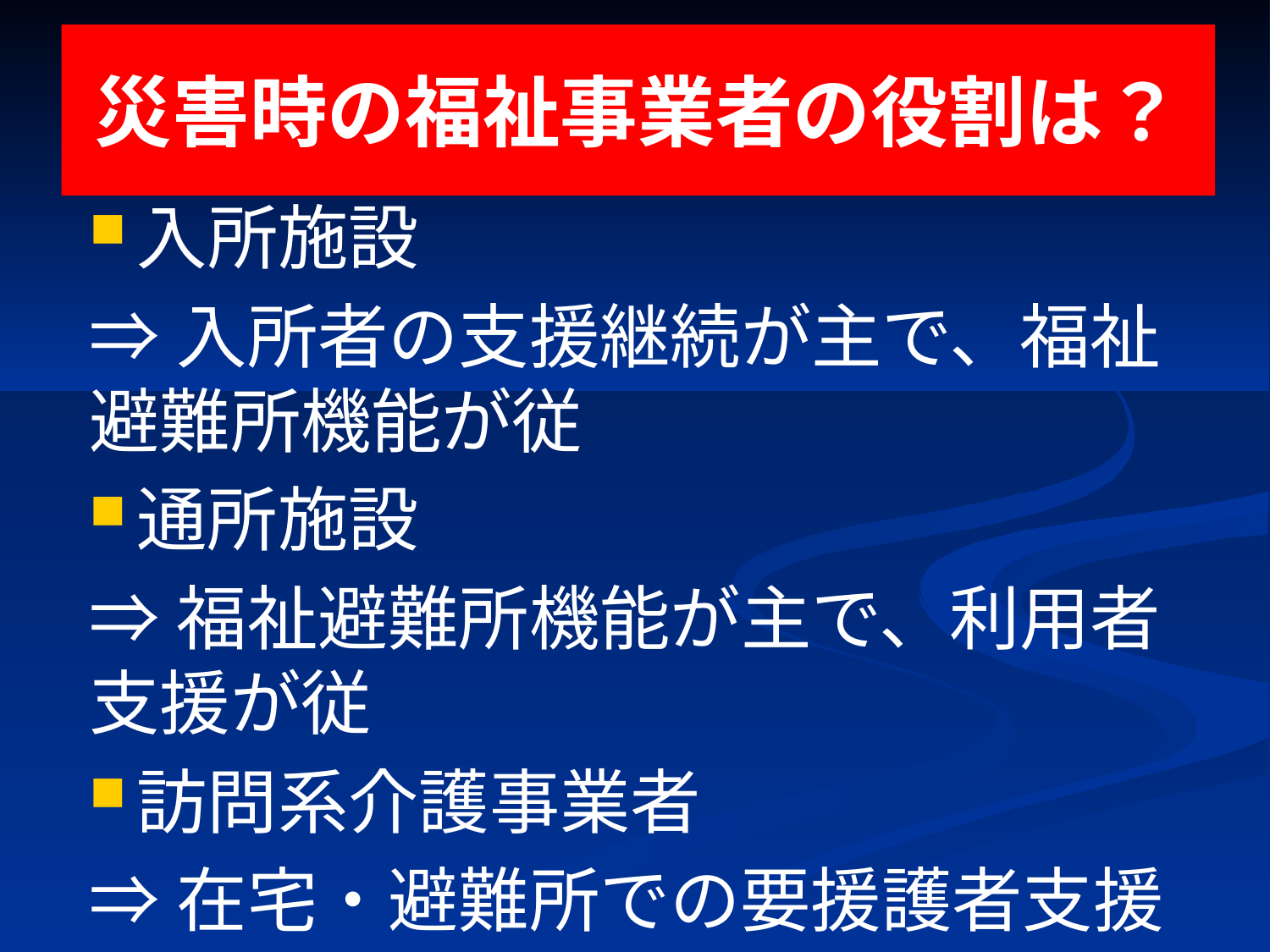

# 災害時の福祉事業者の役割は？
入所施設
⇒入所者の支援継続が主で、福祉避難所機能が従
通所施設
⇒福祉避難所機能が主で、利用者支援が従
訪問系介護事業者
⇒在宅・避難所での要援護者支援